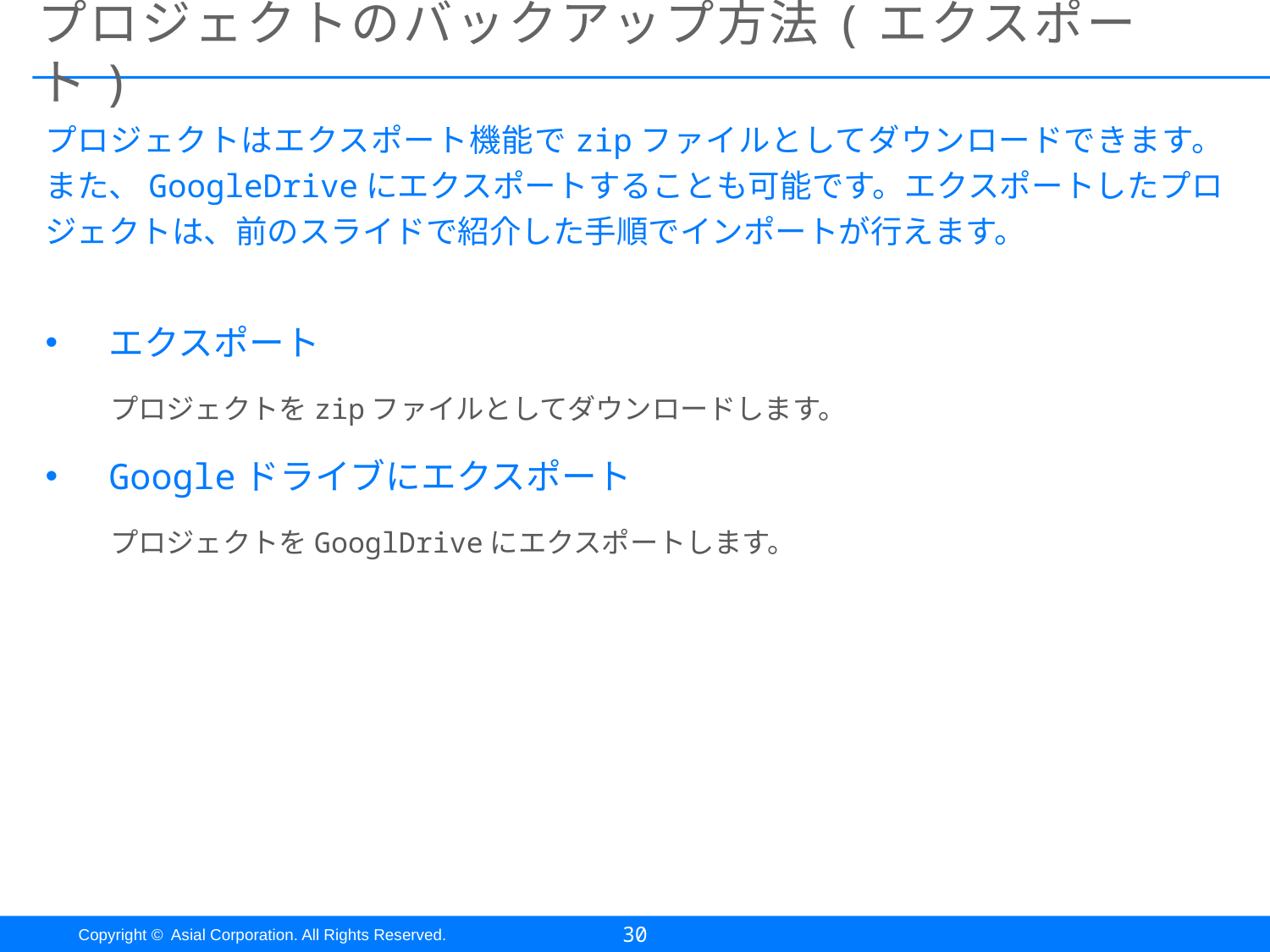

# プロジェクトのバックアップ方法(エクスポート)
プロジェクトはエクスポート機能でzipファイルとしてダウンロードできます。また、GoogleDriveにエクスポートすることも可能です。エクスポートしたプロジェクトは、前のスライドで紹介した手順でインポートが行えます。
エクスポート
プロジェクトをzipファイルとしてダウンロードします。
Googleドライブにエクスポート
プロジェクトをGooglDriveにエクスポートします。

30